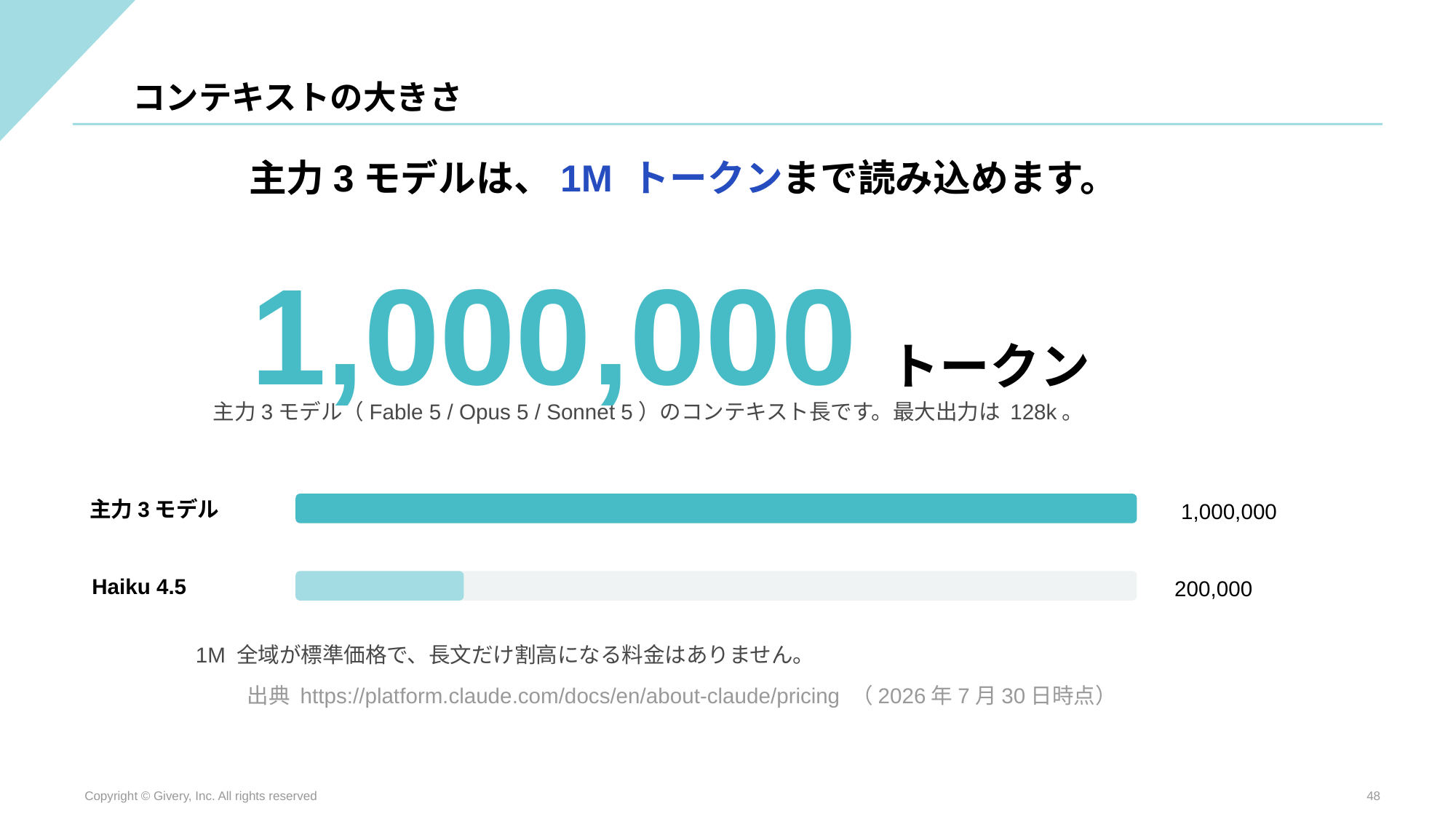

コンテキストの大きさ

主力3モデルは、1M トークンまで読み込めます。
1,000,000トークン
主力3モデル（Fable 5 / Opus 5 / Sonnet 5）のコンテキスト長です。最大出力は 128k。

主力3モデル
1,000,000

Haiku 4.5
200,000
1M 全域が標準価格で、長文だけ割高になる料金はありません。
出典 https://platform.claude.com/docs/en/about-claude/pricing （2026年7月30日時点）
Copyright © Givery, Inc. All rights reserved
48